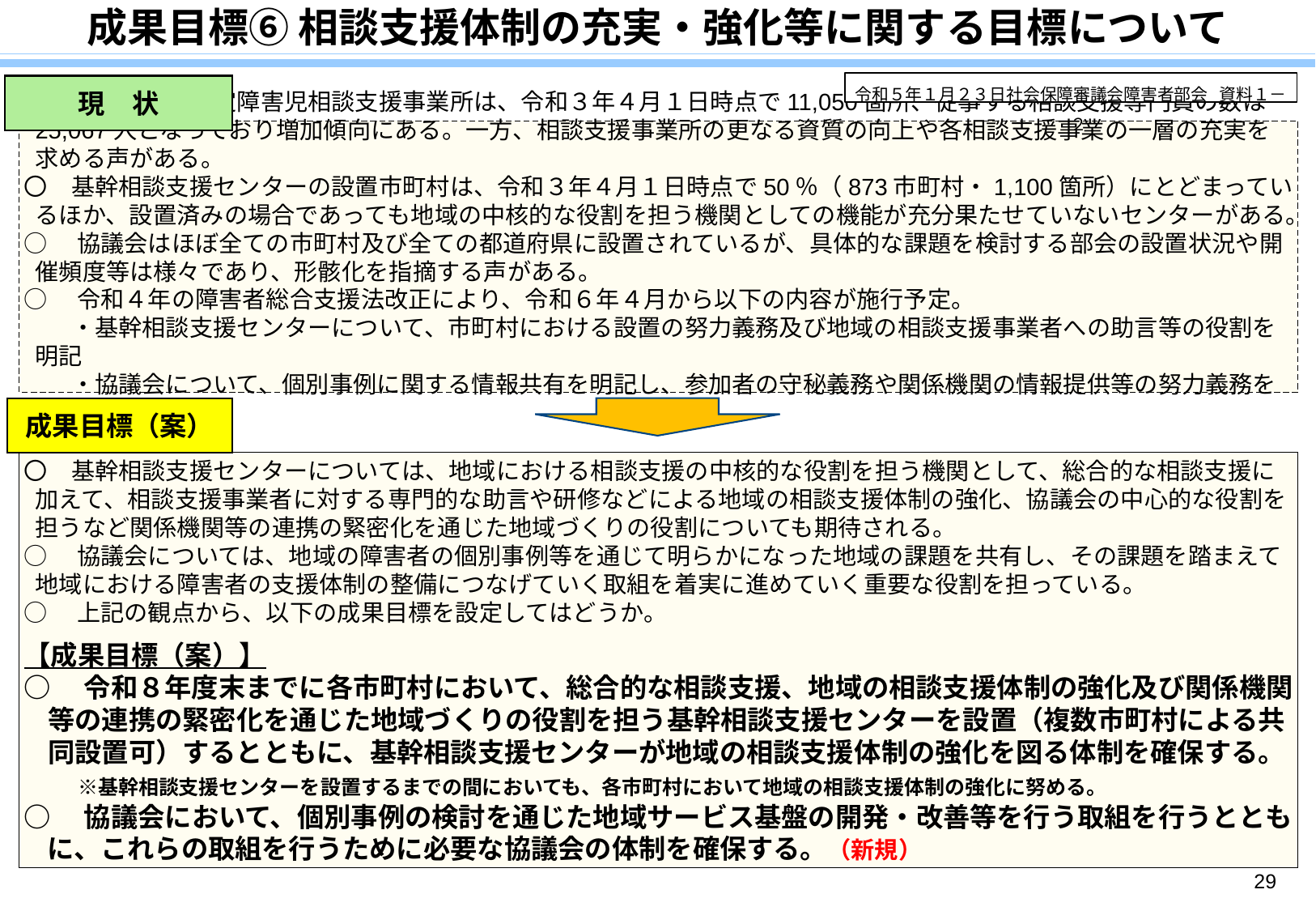

成果目標⑥ 相談支援体制の充実・強化等に関する目標について
令和５年１月２３日社会保障審議会障害者部会   資料１－２
現　状
〇　指定特定・指定障害児相談支援事業所は、令和３年４月１日時点で11,050箇所、従事する相談支援専門員の数は25,067人となっており増加傾向にある。一方、相談支援事業所の更なる資質の向上や各相談支援事業の一層の充実を求める声がある。
〇　基幹相談支援センターの設置市町村は、令和３年４月１日時点で50％（873市町村・1,100箇所）にとどまっているほか、設置済みの場合であっても地域の中核的な役割を担う機関としての機能が充分果たせていないセンターがある。
○　協議会はほぼ全ての市町村及び全ての都道府県に設置されているが、具体的な課題を検討する部会の設置状況や開催頻度等は様々であり、形骸化を指摘する声がある。
○　令和４年の障害者総合支援法改正により、令和６年４月から以下の内容が施行予定。
　　・基幹相談支援センターについて、市町村における設置の努力義務及び地域の相談支援事業者への助言等の役割を明記
　　・協議会について、個別事例に関する情報共有を明記し、参加者の守秘義務や関係機関の情報提供等の努力義務を設ける
成果目標（案）

〇　基幹相談支援センターについては、地域における相談支援の中核的な役割を担う機関として、総合的な相談支援に加えて、相談支援事業者に対する専門的な助言や研修などによる地域の相談支援体制の強化、協議会の中心的な役割を担うなど関係機関等の連携の緊密化を通じた地域づくりの役割についても期待される。
○　協議会については、地域の障害者の個別事例等を通じて明らかになった地域の課題を共有し、その課題を踏まえて地域における障害者の支援体制の整備につなげていく取組を着実に進めていく重要な役割を担っている。
○　上記の観点から、以下の成果目標を設定してはどうか。

【成果目標（案）】
○　令和８年度末までに各市町村において、総合的な相談支援、地域の相談支援体制の強化及び関係機関等の連携の緊密化を通じた地域づくりの役割を担う基幹相談支援センターを設置（複数市町村による共同設置可）するとともに、基幹相談支援センターが地域の相談支援体制の強化を図る体制を確保する。
　　※基幹相談支援センターを設置するまでの間においても、各市町村において地域の相談支援体制の強化に努める。
○　協議会において、個別事例の検討を通じた地域サービス基盤の開発・改善等を行う取組を行うとともに、これらの取組を行うために必要な協議会の体制を確保する。（新規）
29
（参考）基本指針及び都道府県障害福祉計画における目標値
| 目標値 | 第１～２期 （平成18～23年度） | 第３期 （平成24～26年度） | 第４期 （平成27～29年度） | 第５期 （平成30～令和2年度） | 第６期 （令和3～5年度） | 第７期 （令和6～8年度） |
| --- | --- | --- | --- | --- | --- | --- |
| 基本指針 | ●％ （平成17年10月１日～ 23年度末（6.5年間）） | ●％ （平成17年10月1日～ 26年度末（9.5年間）） | ●％ （平成25年度末～ 29年度末（4年間）） | ●％ （平成28年度末～ 令和2年度末（4年間）） | ●％ （令和元年度末～ 5年度末（4年間）） | ●％ （令和●年度末～ ●年度末（●年間）） |
| 都道府県 障害福祉計画 | ●% （平成17年10月１日～ 23年度末（6.5年間）） | ●％ （平成17年10月１日～ 26年度末（9.5年間）） | ●％ （平成25年度末～ 29年度末（4年間） | ●％ （平成28年度末～ 令和2年度末（4年間） | ●％ （令和元年度末～ 5年度末（4年間）） | ●％ （令和●年度末～ ●年度末（●年間）） |
平成21～23年度は10月１日数値、24年度～●年度は３月末数値。●年度以降（括弧書き）は推計。（出典：●●）